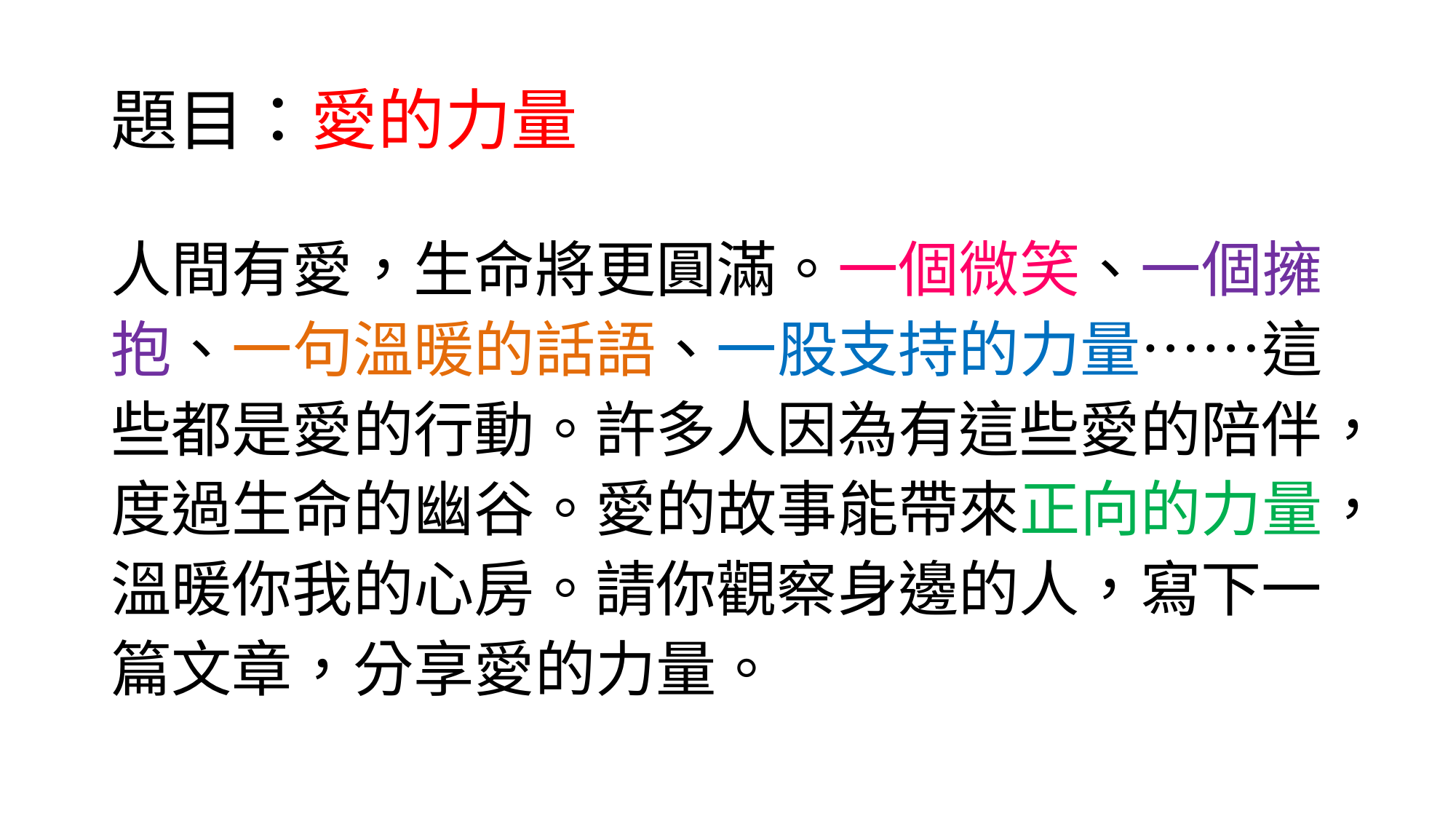

# 題目：愛的力量
人間有愛，生命將更圓滿。一個微笑、一個擁抱、一句溫暖的話語、一股支持的力量……這些都是愛的行動。許多人因為有這些愛的陪伴，度過生命的幽谷。愛的故事能帶來正向的力量，溫暖你我的心房。請你觀察身邊的人，寫下一篇文章，分享愛的力量。